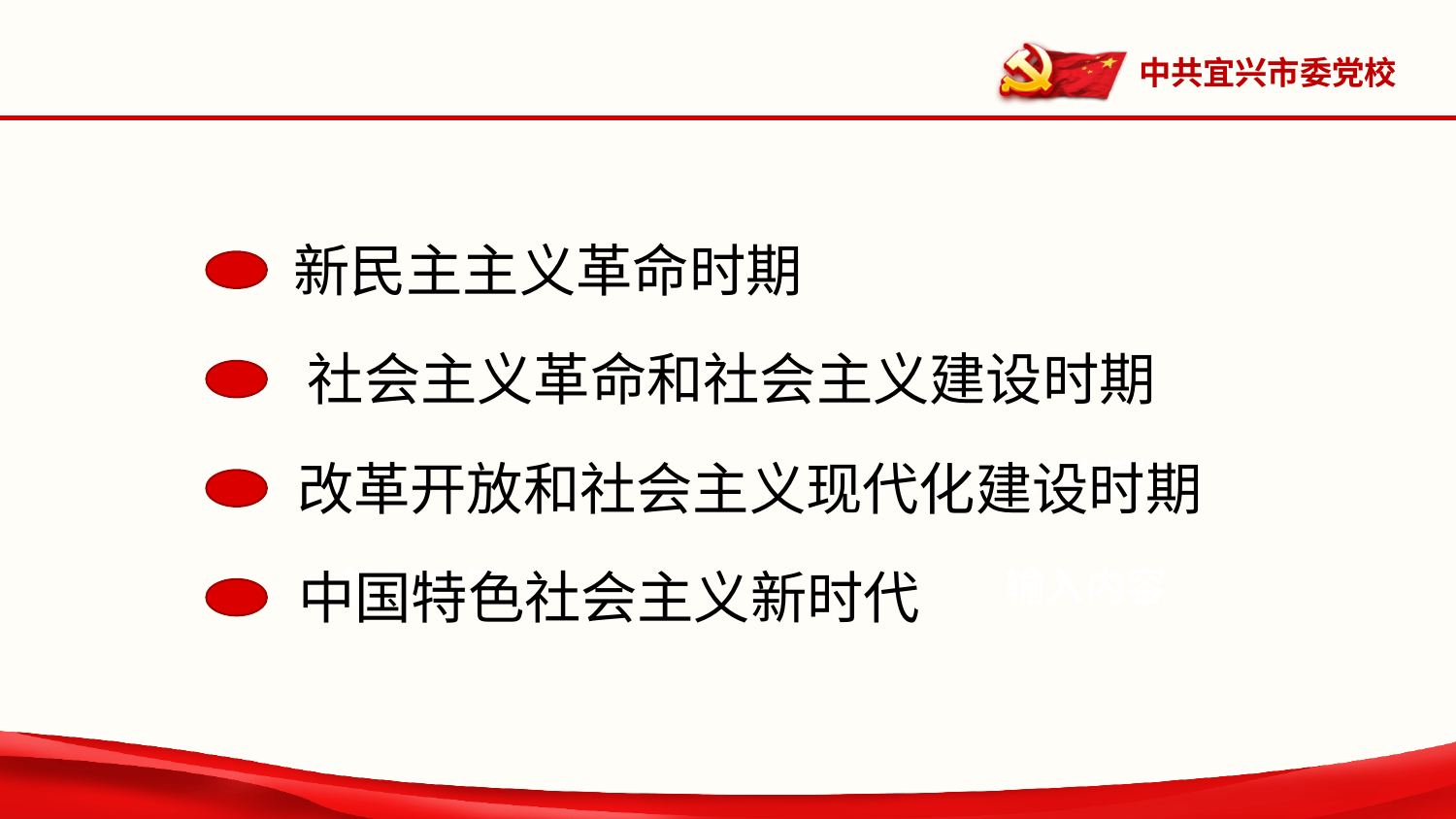

新民主主义革命时期

 社会主义革命和社会主义建设时期

  改革开放和社会主义现代化建设时期
入内容

输入内容
 中国特色社会主义新时代
输入内容